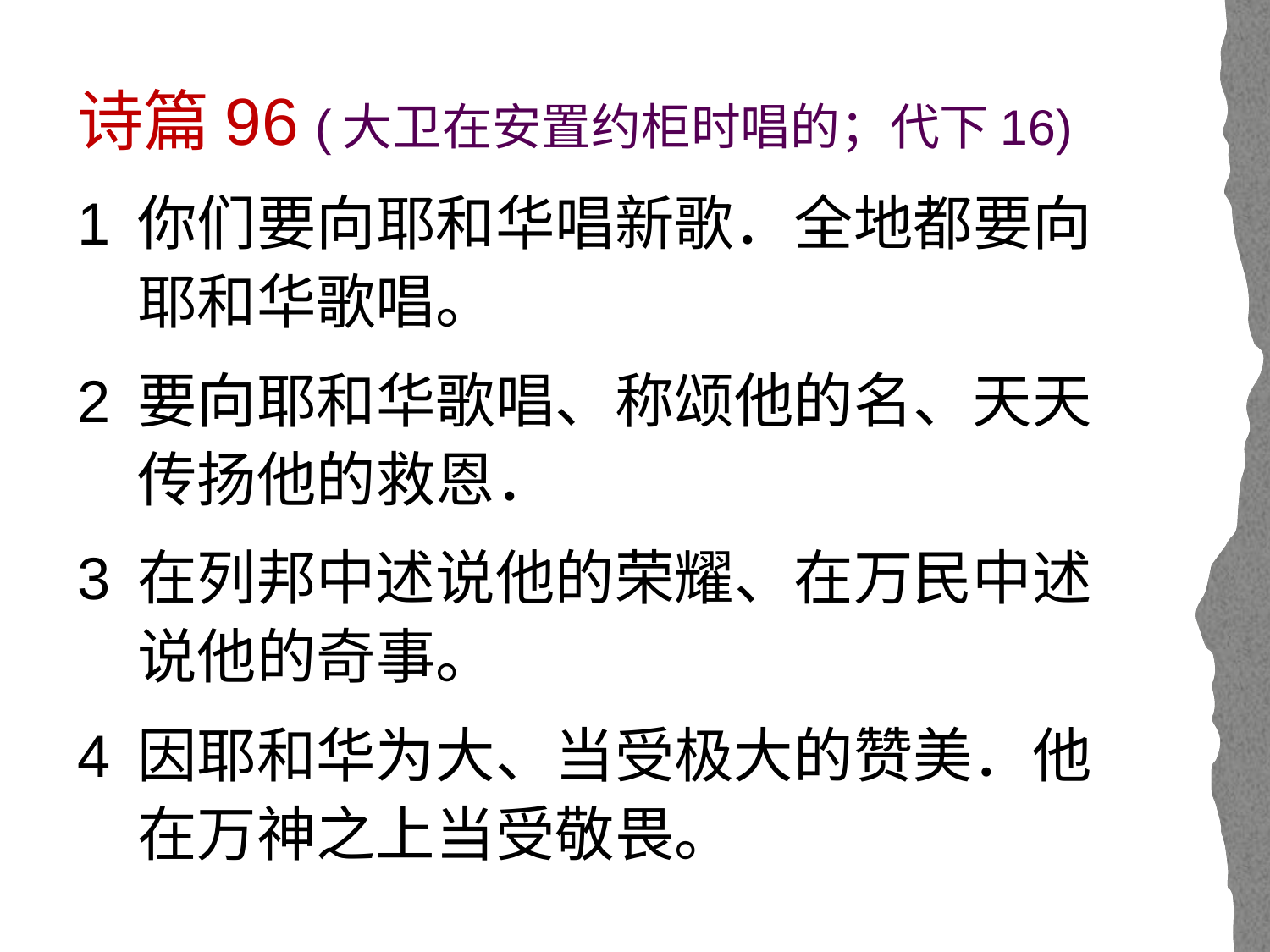

诗篇96 (大卫在安置约柜时唱的；代下16)
1 	你们要向耶和华唱新歌．全地都要向耶和华歌唱。
2 	要向耶和华歌唱、称颂他的名、天天传扬他的救恩．
3 	在列邦中述说他的荣耀、在万民中述说他的奇事。
4 	因耶和华为大、当受极大的赞美．他在万神之上当受敬畏。